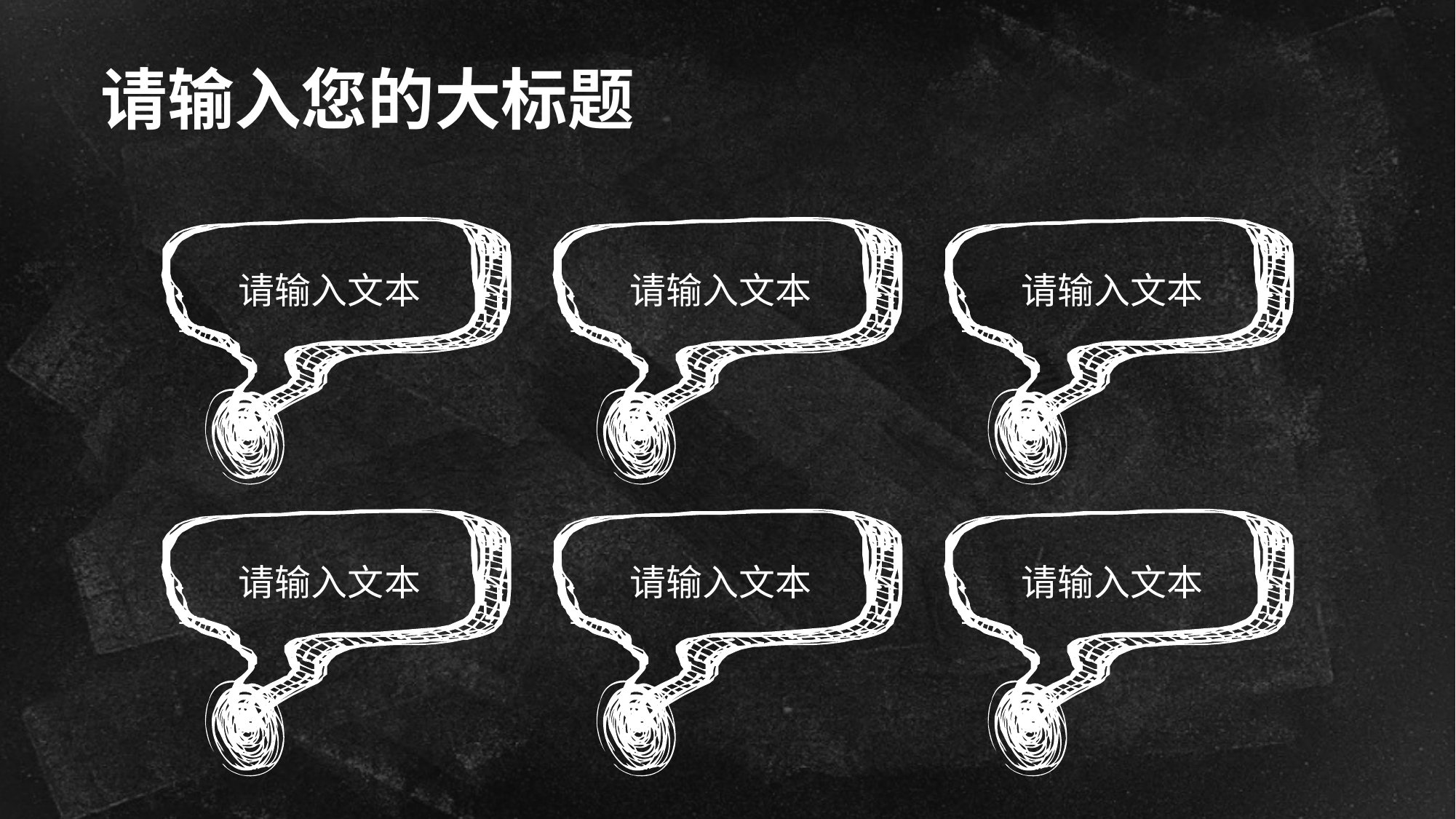

# 请输入您的大标题

请输入文本
请输入文本
请输入文本

请输入文本
请输入文本
请输入文本